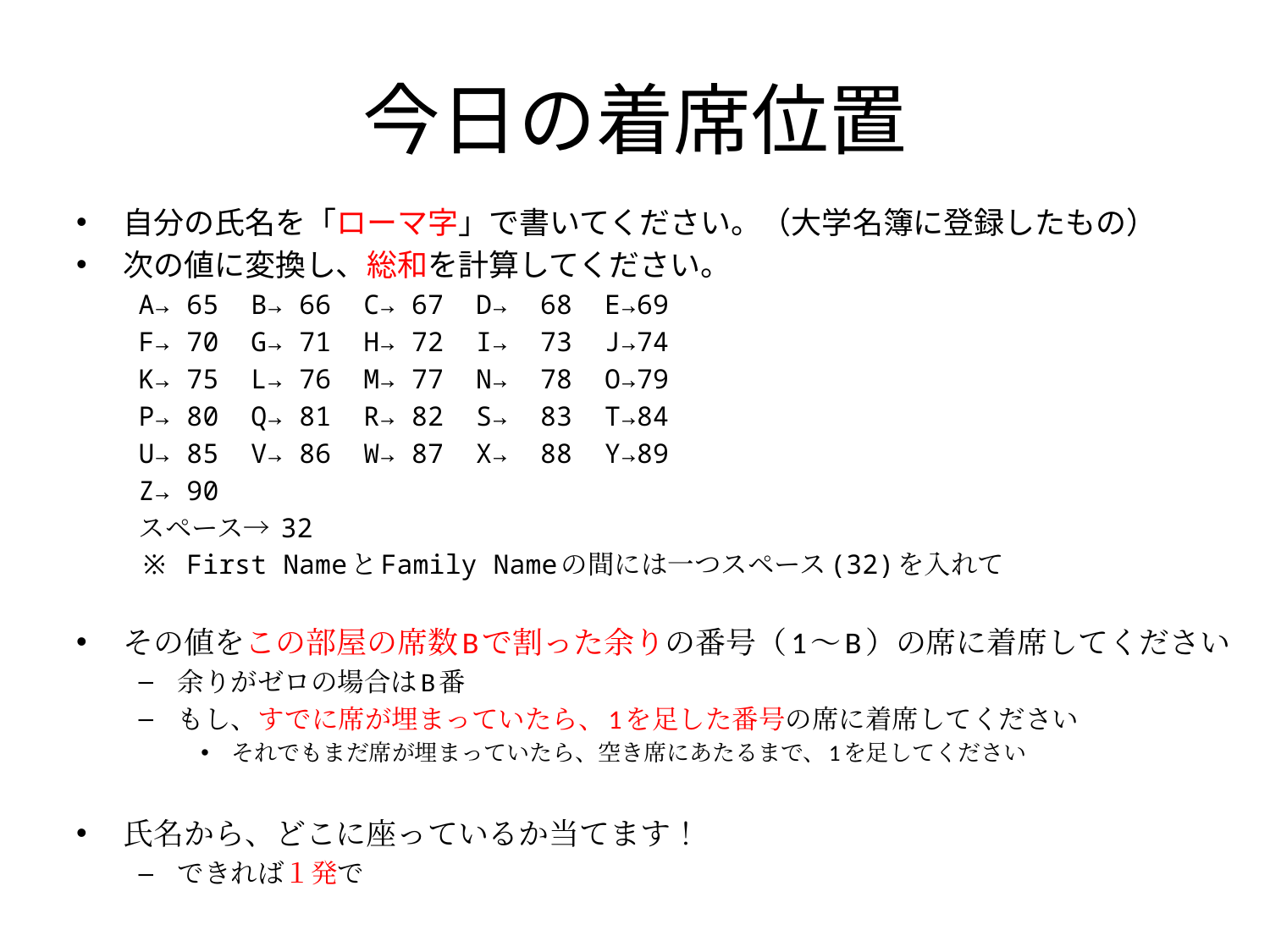

# 今日の着席位置
自分の氏名を「ローマ字」で書いてください。（大学名簿に登録したもの）
次の値に変換し、総和を計算してください。
A→ 65  B→ 66  C→ 67  D→  68  E→69
F→ 70  G→ 71  H→ 72  I→  73  J→74
K→ 75  L→ 76  M→ 77  N→  78  O→79
P→ 80  Q→ 81  R→ 82  S→  83  T→84
U→ 85  V→ 86  W→ 87  X→  88  Y→89
Z→ 90
スペース→ 32
※ First NameとFamily Nameの間には一つスペース(32)を入れて

その値をこの部屋の席数Bで割った余りの番号（1～B）の席に着席してください
余りがゼロの場合はB番
もし、すでに席が埋まっていたら、1を足した番号の席に着席してください
それでもまだ席が埋まっていたら、空き席にあたるまで、1を足してください

氏名から、どこに座っているか当てます！
できれば１発で